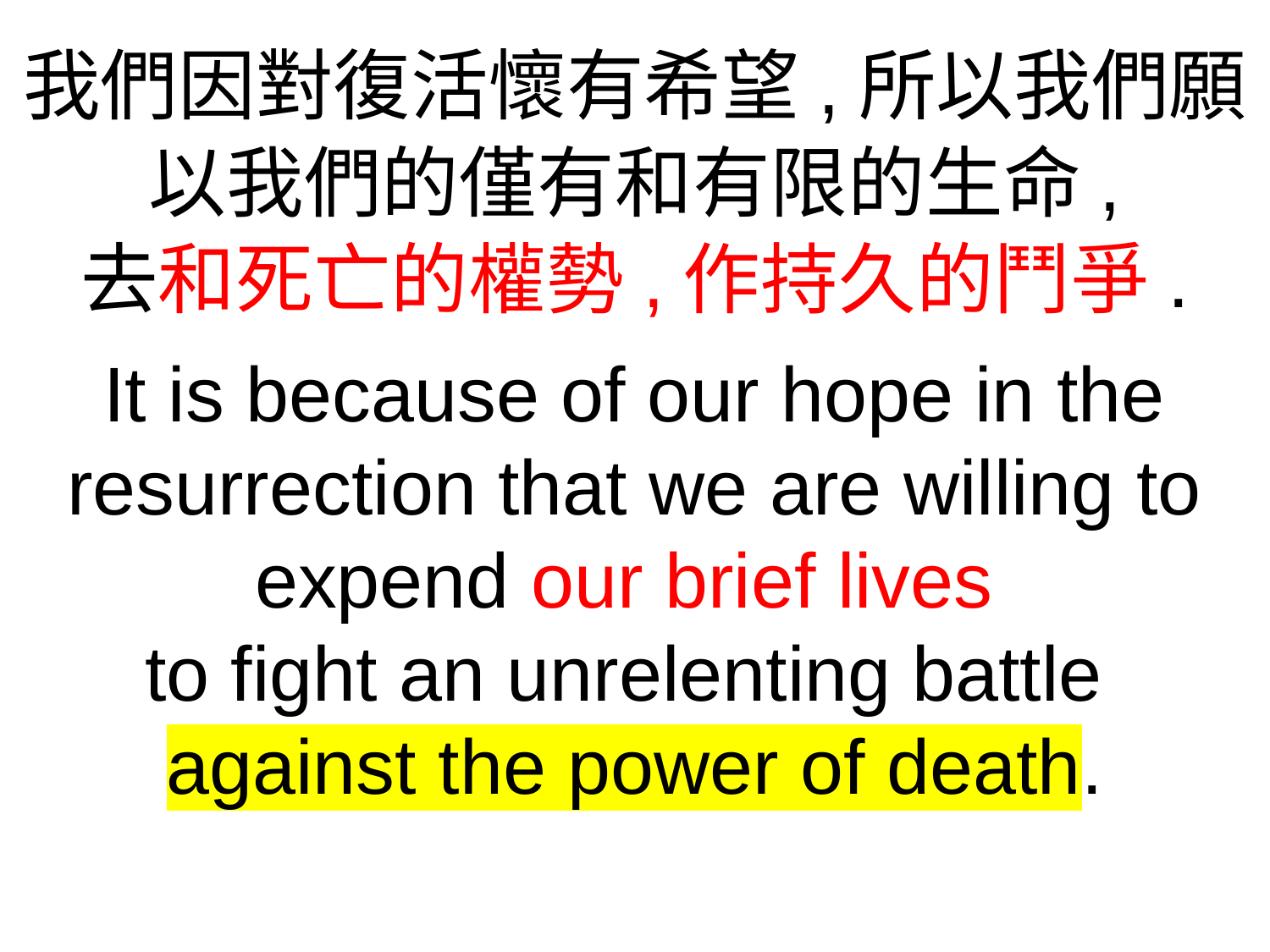

我們因對復活懷有希望,所以我們願以我們的僅有和有限的生命,
去和死亡的權勢,作持久的鬥爭.
It is because of our hope in the resurrection that we are willing to expend our brief lives
to fight an unrelenting battle
against the power of death.